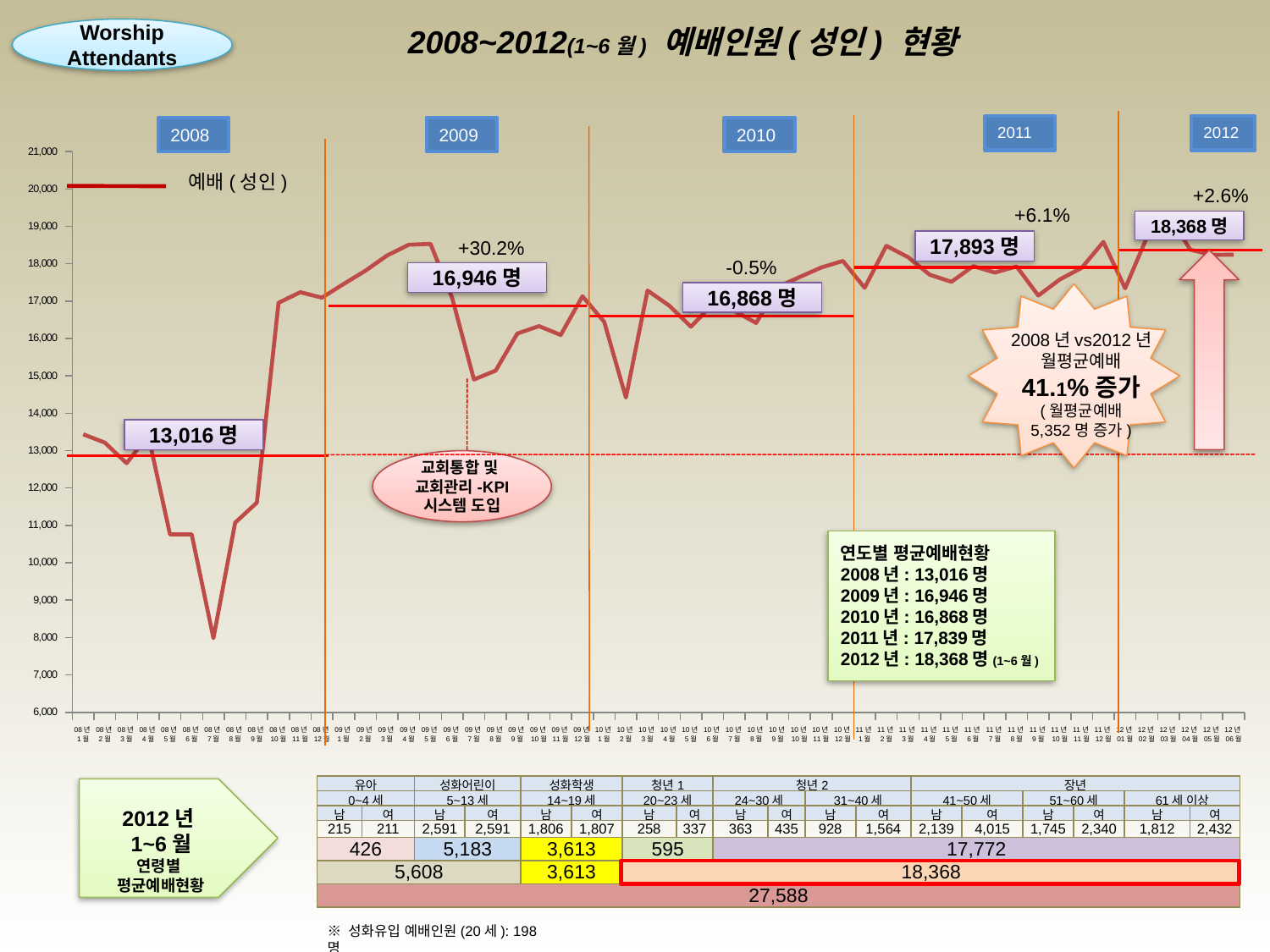

2008~2012(1~6월)  예배인원(성인) 현황
Worship
Attendants
2010
2008
2009
2011
2012

### Chart

| Category |  |
|---|---|
| 08년1월 | 13438.0 |
| 08년2월 | 13214.0 |
| 08년3월 | 12663.0 |
| 08년4월 | 13409.0 |
| 08년5월 | 10759.0 |
| 08년6월 | 10759.0 |
| 08년7월 | 7983.0 |
| 08년8월 | 11073.0 |
| 08년9월 | 11609.0 |
| 08년10월 | 16955.0 |
| 08년11월 | 17237.0 |
| 08년12월 | 17093.0 |
| 09년1월 | 17460.0 |
| 09년2월 | 17812.0 |
| 09년3월 | 18221.0 |
| 09년4월 | 18509.0 |
| 09년5월 | 18531.0 |
| 09년6월 | 17083.0 |
| 09년7월 | 14904.0 |
| 09년8월 | 15142.0 |
| 09년9월 | 16133.0 |
| 09년10월 | 16331.0 |
| 09년11월 | 16095.0 |
| 09년12월 | 17131.0 |
| 10년1월 | 16446.000000000004 |
| 10년2월 | 14421.0 |
| 10년3월 | 17283.000000000004 |
| 10년4월 | 16879.999999999996 |
| 10년5월 | 16315.999999999998 |
| 10년6월 | 16914.0 |
| 10년7월 | 16737.0 |
| 10년8월 | 16416.0 |
| 10년9월 | 17380.999999999996 |
| 10년10월 | 17643.0 |
| 10년11월 | 17899.0 |
| 10년12월 | 18074.0 |
| 11년1월 | 17358.0 |
| 11년2월 | 18480.0 |
| 11년3월 | 18176.0 |
| 11년4월 | 17705.0 |
| 11년5월 | 17517.0 |
| 11년6월 | 17936.0 |
| 11년7월 | 17764.0 |
| 11년8월 | 17928.0 |
| 11년9월 | 17150.0 |
| 11년10월 | 17582.999999999996 |
| 11년11월 | 17890.0 |
| 11년12월 | 18584.0 |
| 12년01월 | 17342.0 |
| 12년02월 | 18701.0 |
| 12년03월 | 19305.000000000004 |
| 12년04월 | 18377.0 |
| 12년05월 | 18238.0 |
| 12년06월 | 18242.0 |
예배(성인)
+2.6%
+6.1%
+30.2%
-0.5%
18,368명
17,893명

16,946명
16,868명

2008년vs2012년
월평균예배
41.1%증가
(월평균예배
5,352명 증가)

13,016명
교회통합 및
교회관리-KPI
시스템 도입
연도별 평균예배현황
2008년: 13,016명
2009년: 16,946명
2010년: 16,868명
2011년: 17,839명
2012년: 18,368명(1~6월)
| 유아 |  | 성화어린이 |  | 성화학생 |  | 청년1 |  | 청년2 |  |  |  | 장년 |  |  |  |  |  |
| --- | --- | --- | --- | --- | --- | --- | --- | --- | --- | --- | --- | --- | --- | --- | --- | --- | --- |
| 0~4세 |  | 5~13세 |  | 14~19세 |  | 20~23세 |  | 24~30세 |  | 31~40세 |  | 41~50세 |  | 51~60세 |  | 61세 이상 |  |
| 남 | 여 | 남 | 여 | 남 | 여 | 남 | 여 | 남 | 여 | 남 | 여 | 남 | 여 | 남 | 여 | 남 | 여 |
| 215 | 211 | 2,591 | 2,591 | 1,806 | 1,807 | 258 | 337 | 363 | 435 | 928 | 1,564 | 2,139 | 4,015 | 1,745 | 2,340 | 1,812 | 2,432 |
| 426 |  | 5,183 |  | 3,613 |  | 595 |  | 17,772 |  |  |  |  |  |  |  |  |  |
| 5,608 |  |  |  | 3,613 |  | 18,368 |  |  |  |  |  |  |  |  |  |  |  |
| 27,588 |  |  |  |  |  |  |  |  |  |  |  |  |  |  |  |  |  |

2012년
1~6월
연령별
평균예배현황

※ 성화유입 예배인원(20세): 198명